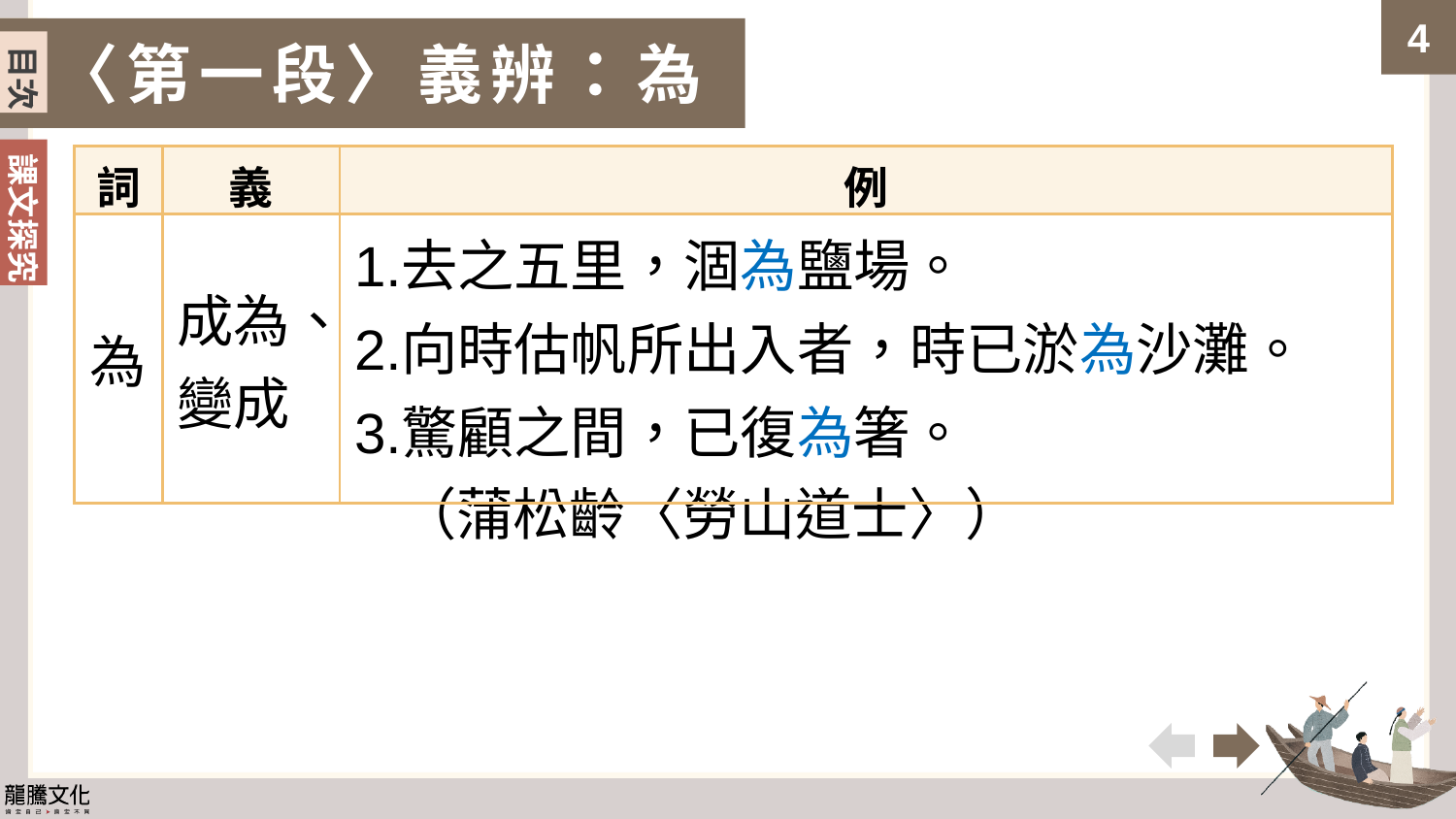

目次

〈第一段〉義辨：為
目次
| 詞 | 義 | 例 |
| --- | --- | --- |
| 為 | 成為、 變成 | 去之五里，涸為鹽場。 向時估帆所出入者，時已淤為沙灘。 驚顧之間，已復為箸。 （蒲松齡〈勞山道士〉） |